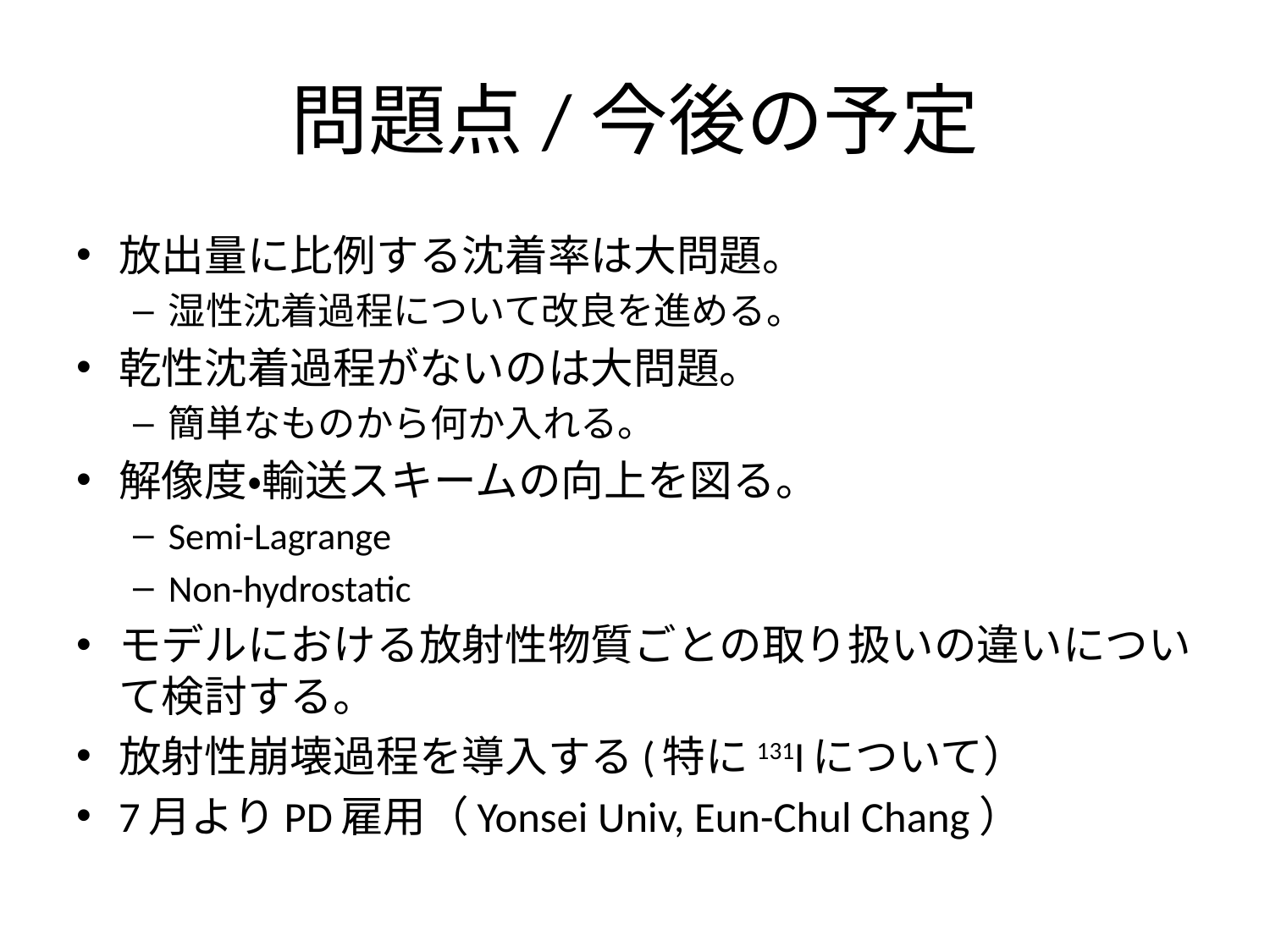

# 問題点/今後の予定
放出量に比例する沈着率は大問題。
湿性沈着過程について改良を進める。
乾性沈着過程がないのは大問題。
簡単なものから何か入れる。
解像度・輸送スキームの向上を図る。
Semi-Lagrange
Non-hydrostatic
モデルにおける放射性物質ごとの取り扱いの違いについて検討する。
放射性崩壊過程を導入する(特に131Iについて）
7月よりPD雇用（Yonsei Univ, Eun-Chul Chang）